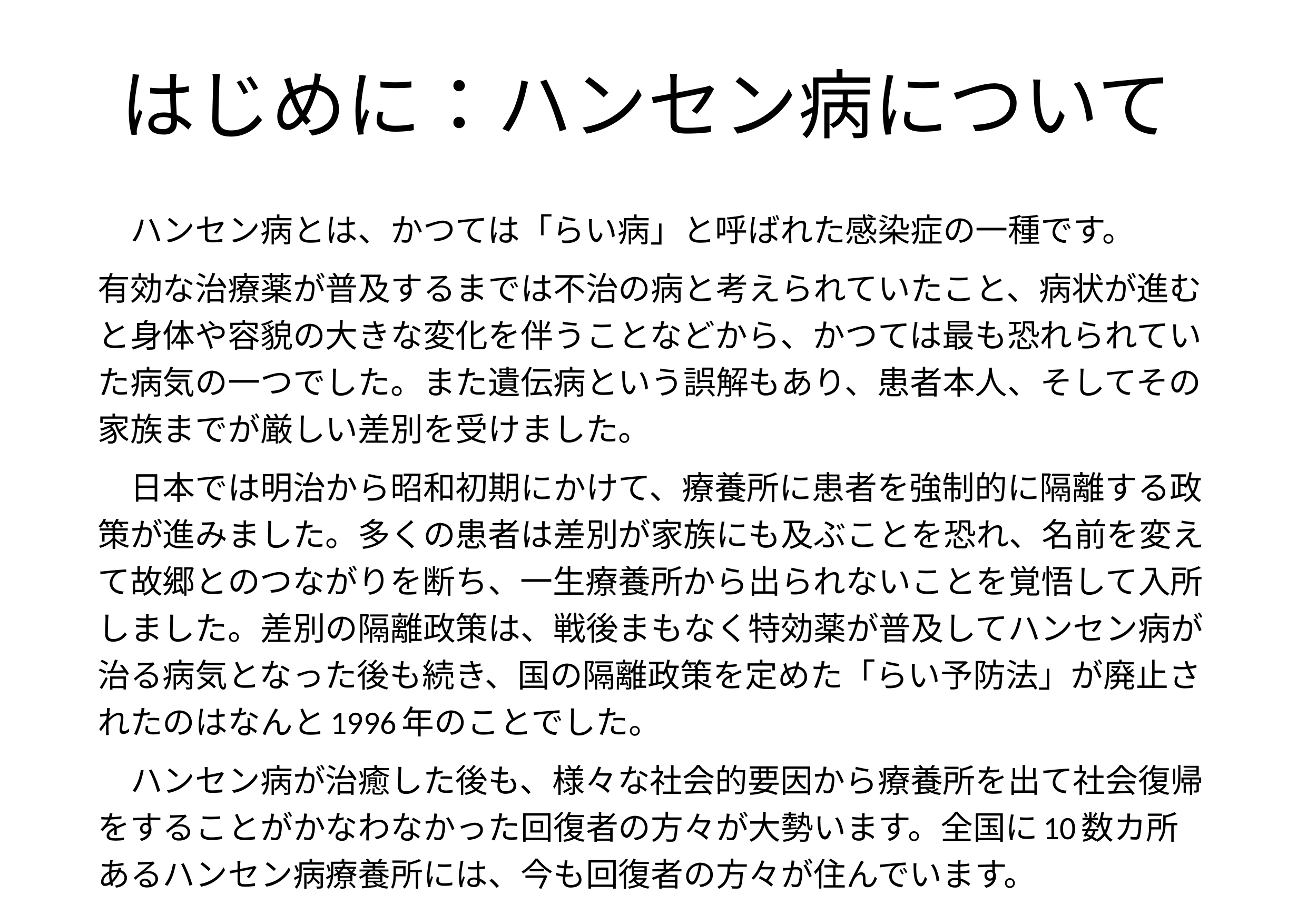

# はじめに：ハンセン病について
　ハンセン病とは、かつては「らい病」と呼ばれた感染症の一種です。
有効な治療薬が普及するまでは不治の病と考えられていたこと、病状が進むと身体や容貌の大きな変化を伴うことなどから、かつては最も恐れられていた病気の一つでした。また遺伝病という誤解もあり、患者本人、そしてその家族までが厳しい差別を受けました。
　日本では明治から昭和初期にかけて、療養所に患者を強制的に隔離する政策が進みました。多くの患者は差別が家族にも及ぶことを恐れ、名前を変えて故郷とのつながりを断ち、一生療養所から出られないことを覚悟して入所しました。差別の隔離政策は、戦後まもなく特効薬が普及してハンセン病が治る病気となった後も続き、国の隔離政策を定めた「らい予防法」が廃止されたのはなんと1996年のことでした。
　ハンセン病が治癒した後も、様々な社会的要因から療養所を出て社会復帰をすることがかなわなかった回復者の方々が大勢います。全国に10数カ所あるハンセン病療養所には、今も回復者の方々が住んでいます。